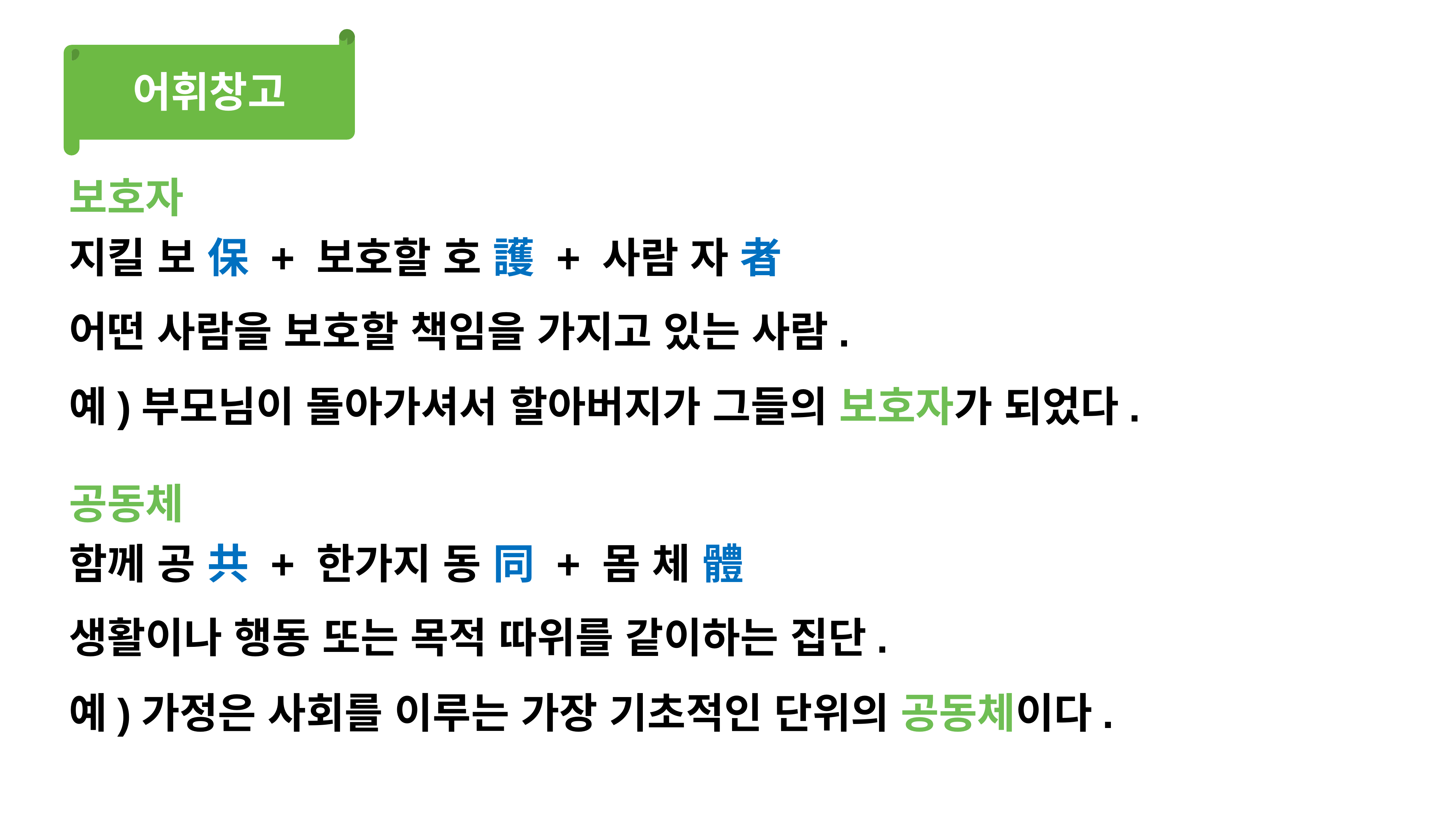

어휘창고
보호자
지킬 보 保 + 보호할 호 護 + 사람 자 者
어떤 사람을 보호할 책임을 가지고 있는 사람.
예)부모님이 돌아가셔서 할아버지가 그들의 보호자가 되었다.
공동체
함께 공 共 + 한가지 동 同 + 몸 체 體
생활이나 행동 또는 목적 따위를 같이하는 집단.
예)가정은 사회를 이루는 가장 기초적인 단위의 공동체이다.